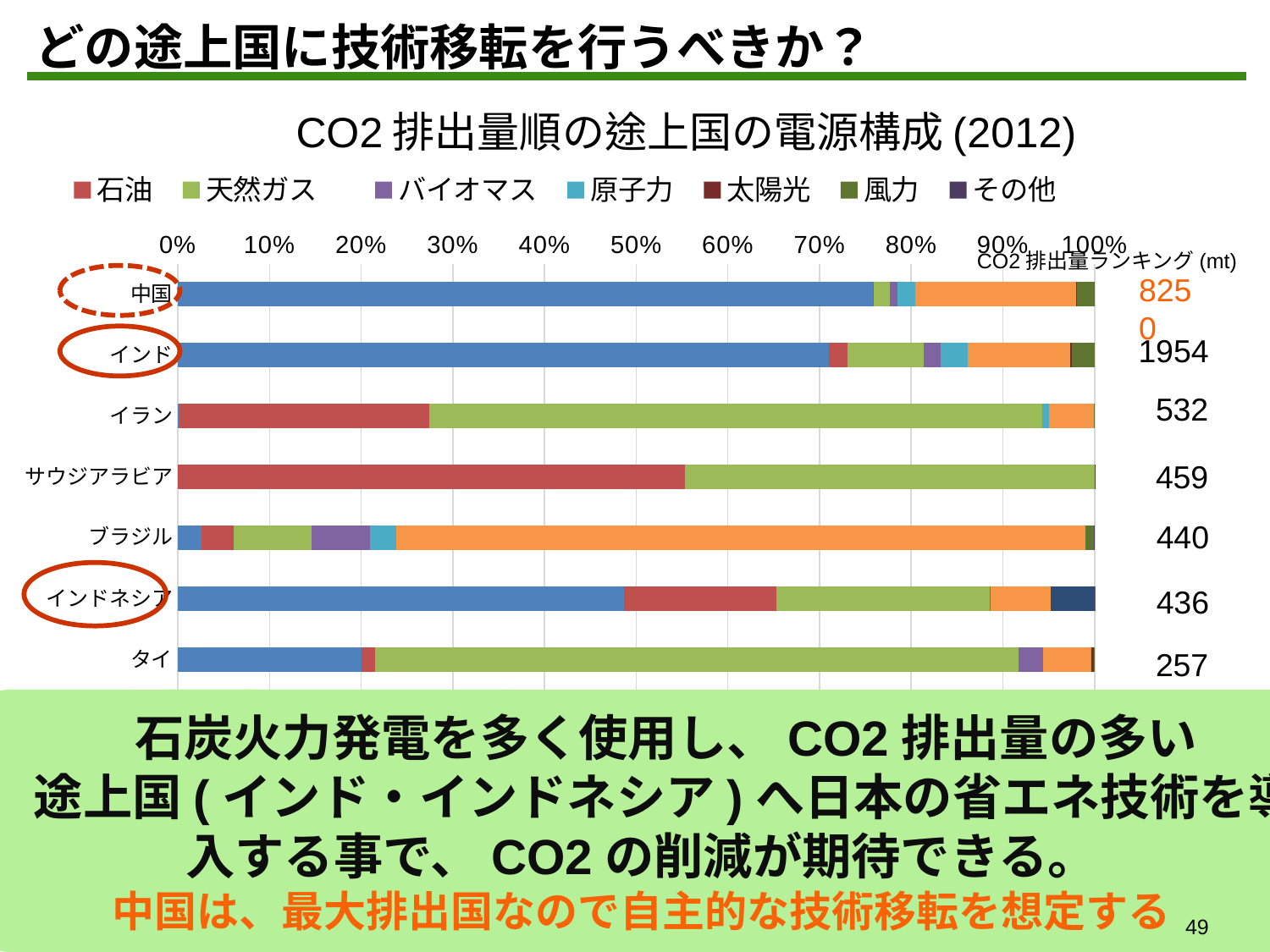

どの途上国に技術移転を行うべきか？

### Chart: CO2排出量順の途上国の電源構成(2012)

| Category | 石炭 | 石油 | 天然ガス　 | バイオマス | 原子力 | 水力 | 地熱 | 太陽光 | 風力 | その他 |
|---|---|---|---|---|---|---|---|---|---|---|
| 中国 | 3784993.0 | 6787.0 | 85686.0 | 44668.0 | 97394.0 | 872107.0 | 153.0 | 6354.0 | 95978.0 | 12.0 |
| インド | 801341.0 | 22716.0 | 93908.0 | 20533.0 | 32871.0 | 125827.0 | 0.0 | 2099.0 | 28279.0 | 0.0 |
| イラン | 400.0 | 69338.0 | 170014.0 | 23.0 | 1847.0 | 12447.0 | 0.0 | 0.0 | 207.0 | 0.0 |
| サウジアラビア | 0.0 | 150277.0 | 121402.0 | 0.0 | 0.0 | 0.0 | 0.0 | 1.0 | 0.0 | 0.0 |
| ブラジル | 14167.0 | 19592.0 | 46760.0 | 35237.0 | 16038.0 | 415342.0 | 0.0 | 0.0 | 5050.0 | 283.0 |
| インドネシア | 95325.0 | 32672.0 | 45478.0 | 196.0 | 0.0 | 12799.0 | 9417.0 | 3.0 | 5.0 | 0.0 |
| タイ | 33359.0 | 2427.0 | 117058.0 | 4388.0 | 0.0 | 8754.0 | 1.0 | 493.0 | 141.0 | 0.0 |
CO2排出量ランキング(mt)
8250

1954

532
459
440

436
257
　石炭火力発電を多く使用し、CO2排出量の多い
　途上国(インド・インドネシア)へ日本の省エネ技術を導入する事で、CO2の削減が期待できる。
中国は、最大排出国なので自主的な技術移転を想定する
49